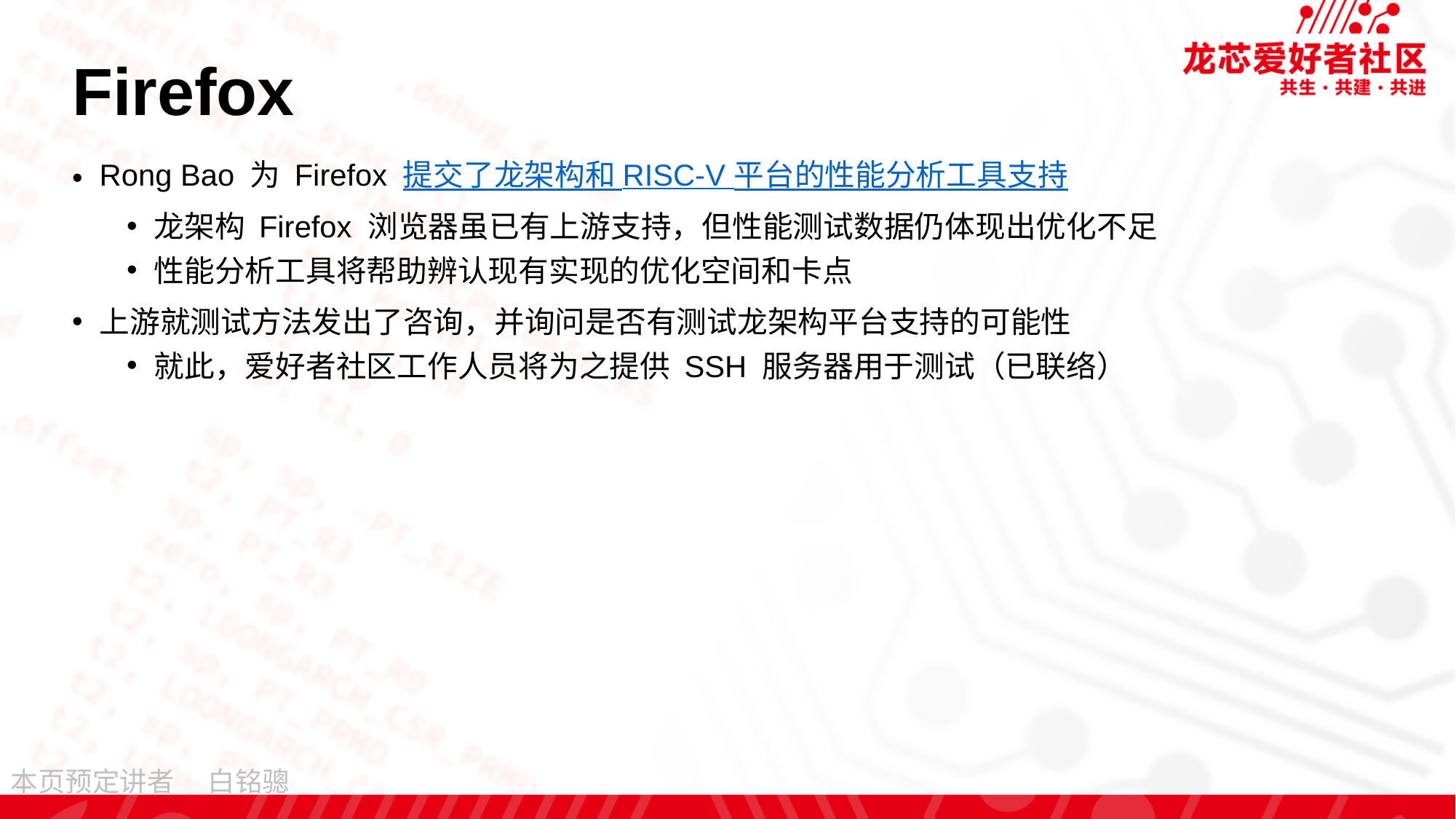

# Firefox
Rong Bao 为 Firefox 提交了龙架构和 RISC-V 平台的性能分析工具支持
龙架构 Firefox 浏览器虽已有上游支持，但性能测试数据仍体现出优化不足
性能分析工具将帮助辨认现有实现的优化空间和卡点
上游就测试方法发出了咨询，并询问是否有测试龙架构平台支持的可能性
就此，爱好者社区工作人员将为之提供 SSH 服务器用于测试（已联络）
白铭骢